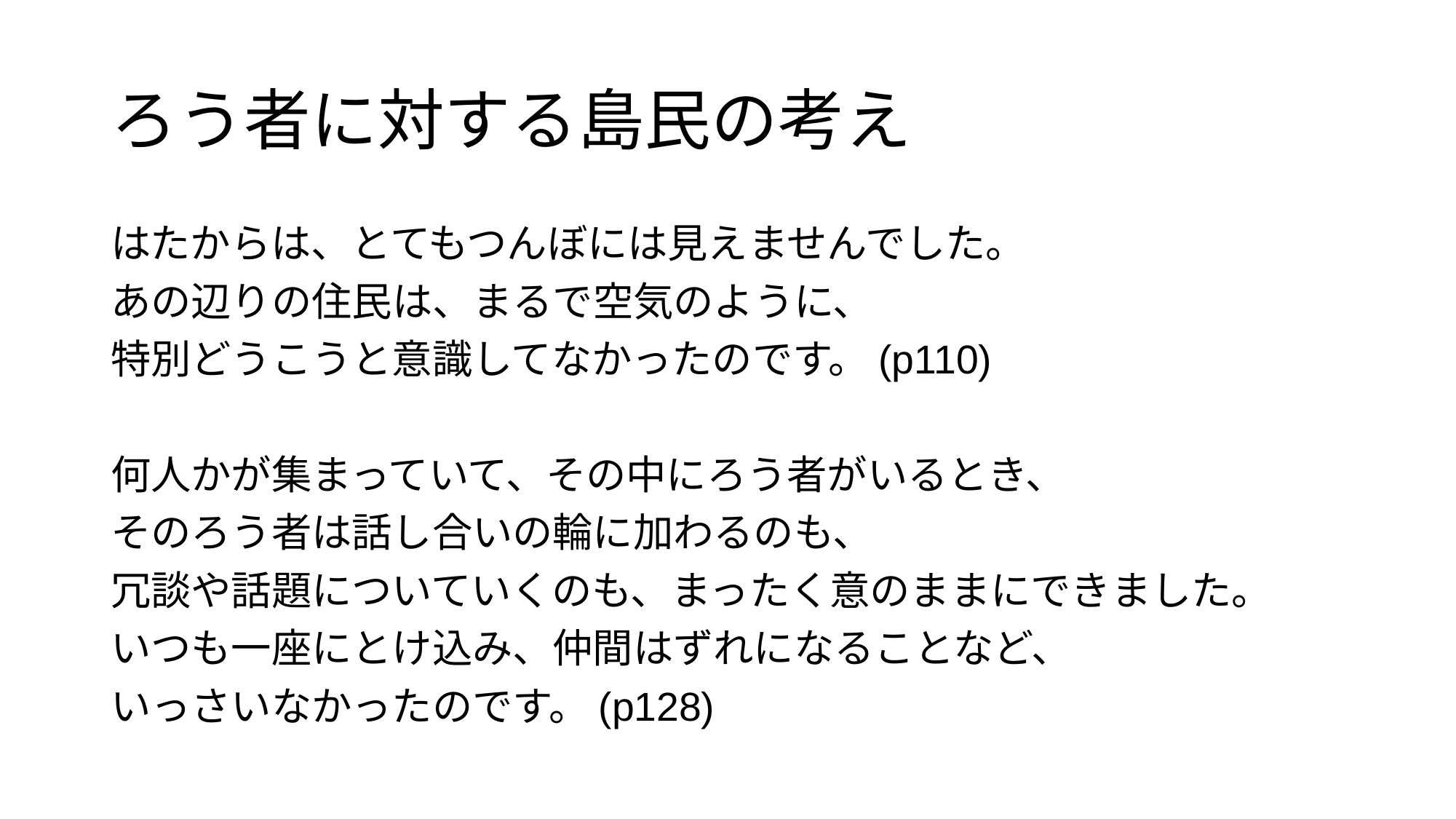

# ろう者に対する島民の考え
はたからは、とてもつんぼには見えませんでした。
あの辺りの住民は、まるで空気のように、
特別どうこうと意識してなかったのです。(p110)

何人かが集まっていて、その中にろう者がいるとき、
そのろう者は話し合いの輪に加わるのも、
冗談や話題についていくのも、まったく意のままにできました。
いつも一座にとけ込み、仲間はずれになることなど、
いっさいなかったのです。(p128)